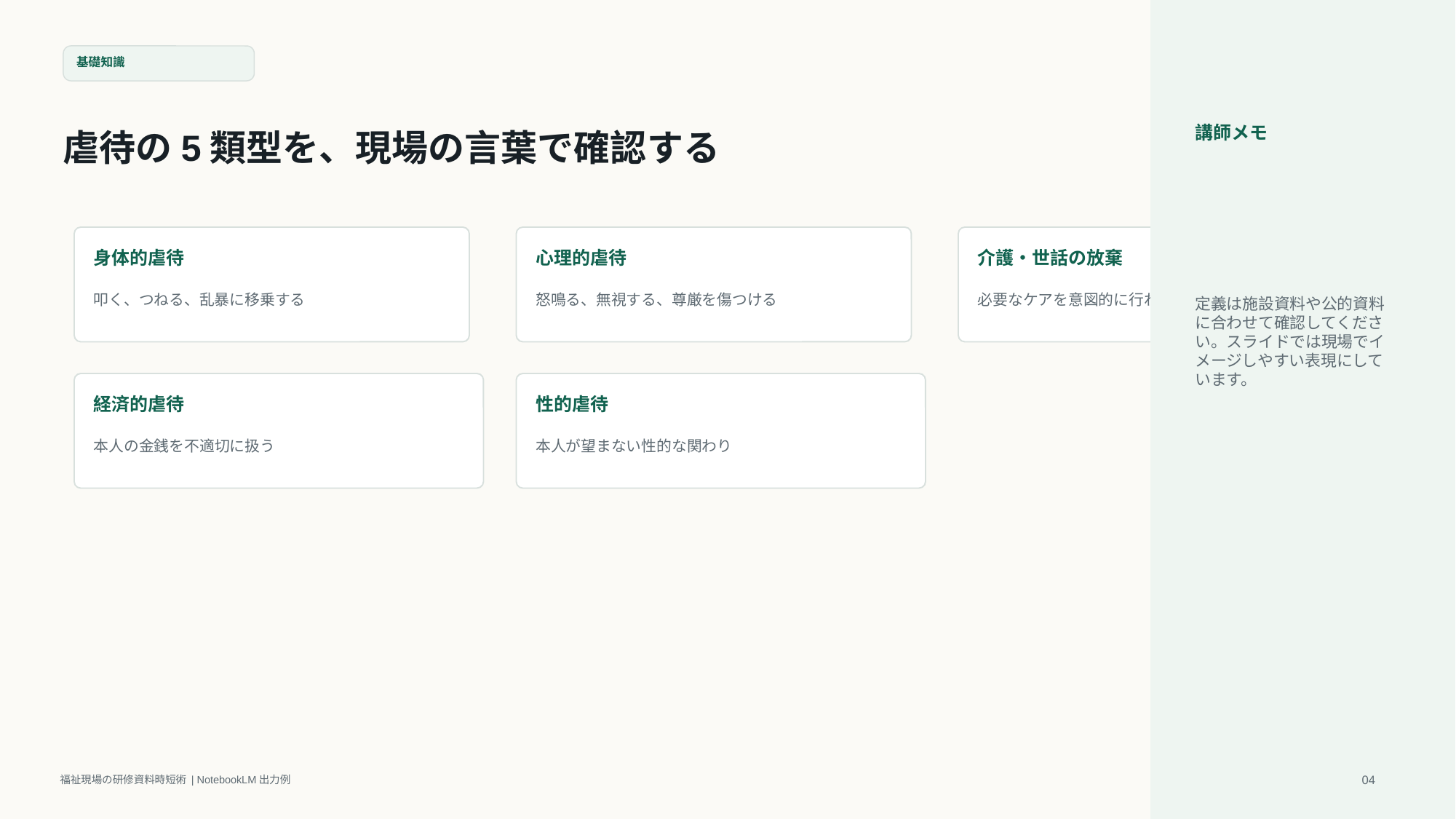

基礎知識
虐待の5類型を、現場の言葉で確認する
講師メモ
定義は施設資料や公的資料に合わせて確認してください。スライドでは現場でイメージしやすい表現にしています。

身体的虐待
心理的虐待
介護・世話の放棄
叩く、つねる、乱暴に移乗する
怒鳴る、無視する、尊厳を傷つける
必要なケアを意図的に行わない

経済的虐待
性的虐待
本人の金銭を不適切に扱う
本人が望まない性的な関わり
04
福祉現場の研修資料時短術 | NotebookLM出力例